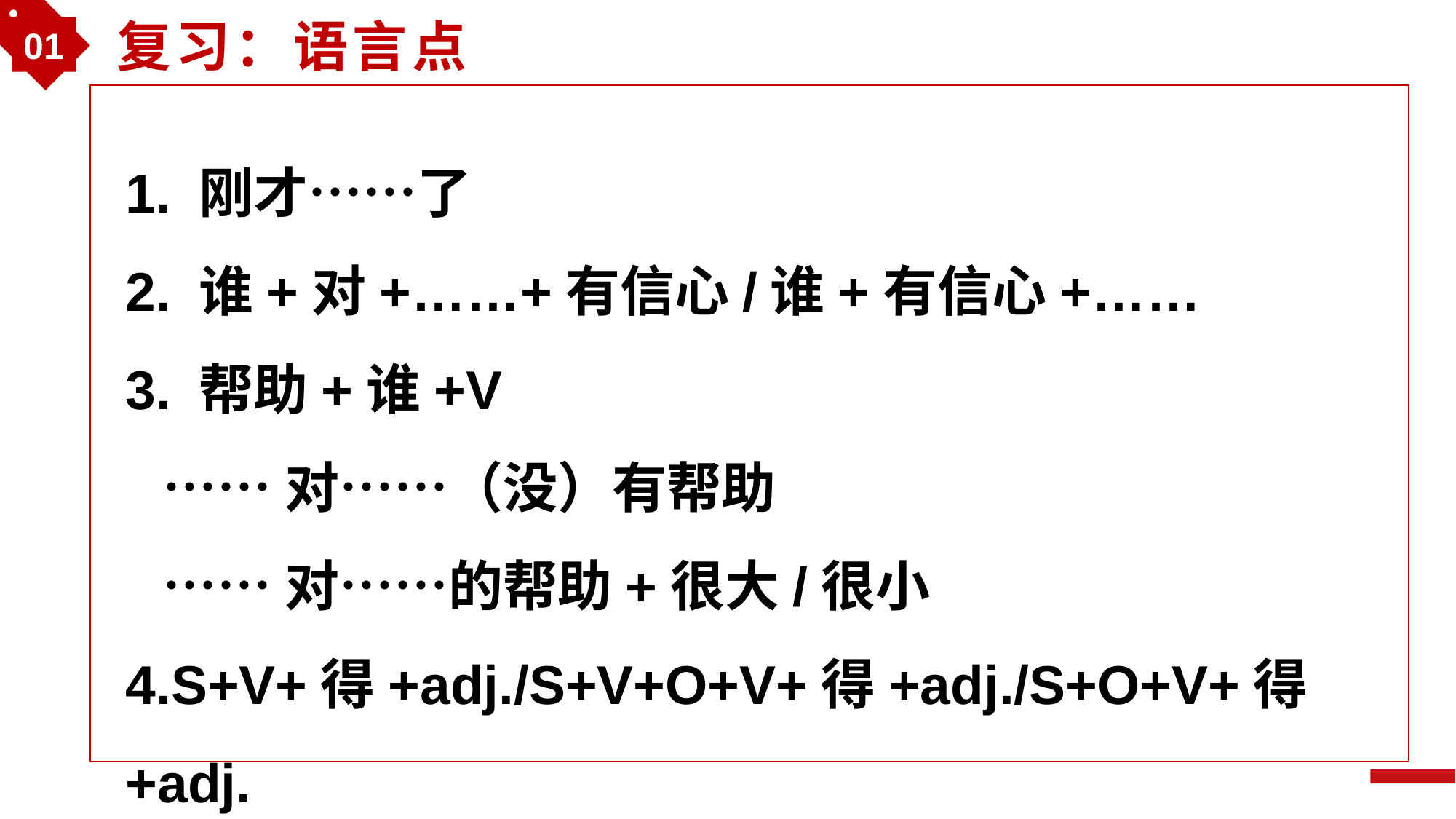

01
复习：语言点

1. 刚才……了
2. 谁+对+……+有信心/谁+有信心+……
3. 帮助+谁+V
   ……对……（没）有帮助
   ……对……的帮助+很大/很小
4.S+V+得+adj./S+V+O+V+得+adj./S+O+V+得+adj.